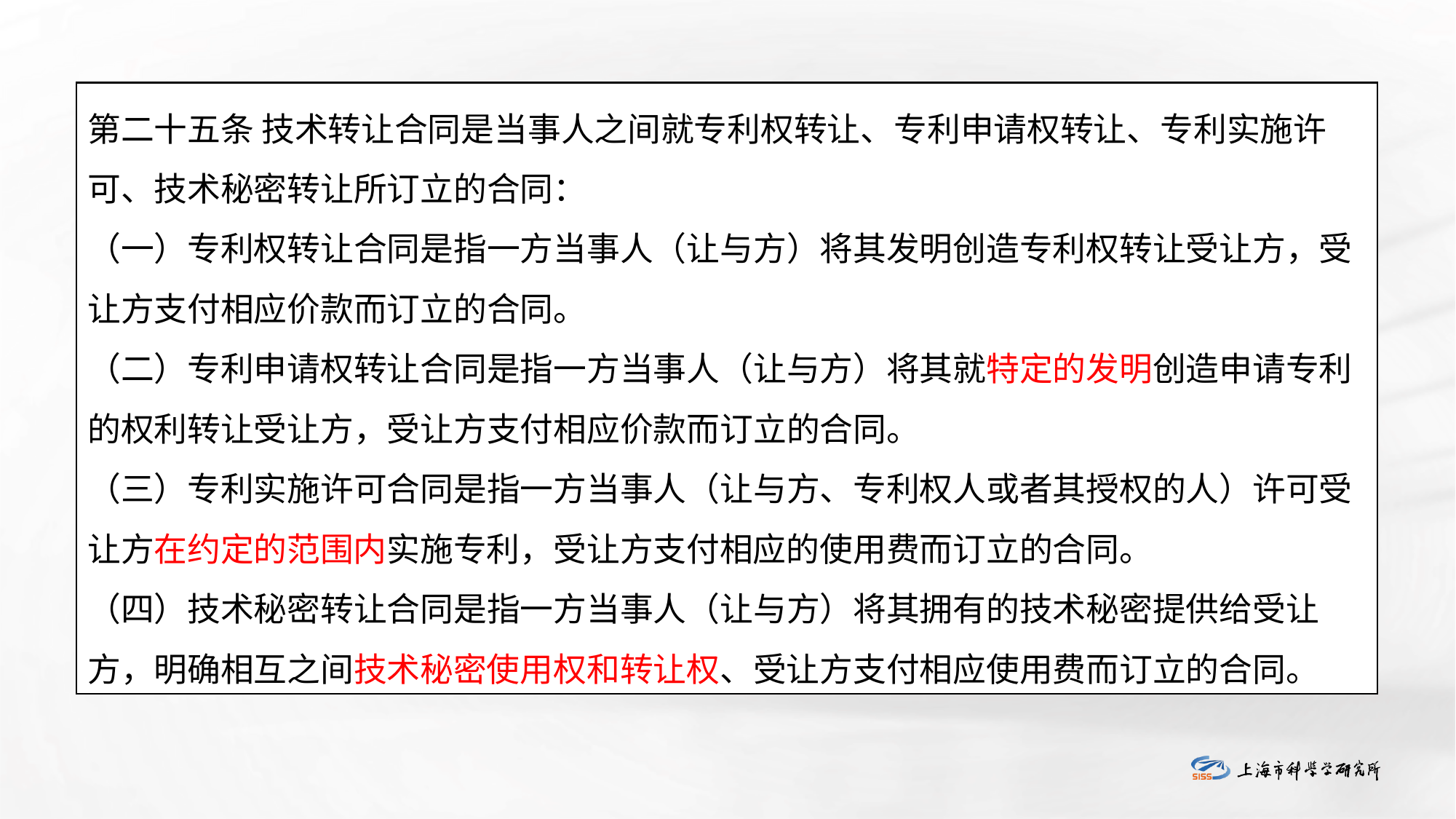

第二十五条 技术转让合同是当事人之间就专利权转让、专利申请权转让、专利实施许可、技术秘密转让所订立的合同： 
（一）专利权转让合同是指一方当事人（让与方）将其发明创造专利权转让受让方，受让方支付相应价款而订立的合同。 
（二）专利申请权转让合同是指一方当事人（让与方）将其就特定的发明创造申请专利的权利转让受让方，受让方支付相应价款而订立的合同。 
（三）专利实施许可合同是指一方当事人（让与方、专利权人或者其授权的人）许可受让方在约定的范围内实施专利，受让方支付相应的使用费而订立的合同。 
（四）技术秘密转让合同是指一方当事人（让与方）将其拥有的技术秘密提供给受让方，明确相互之间技术秘密使用权和转让权、受让方支付相应使用费而订立的合同。